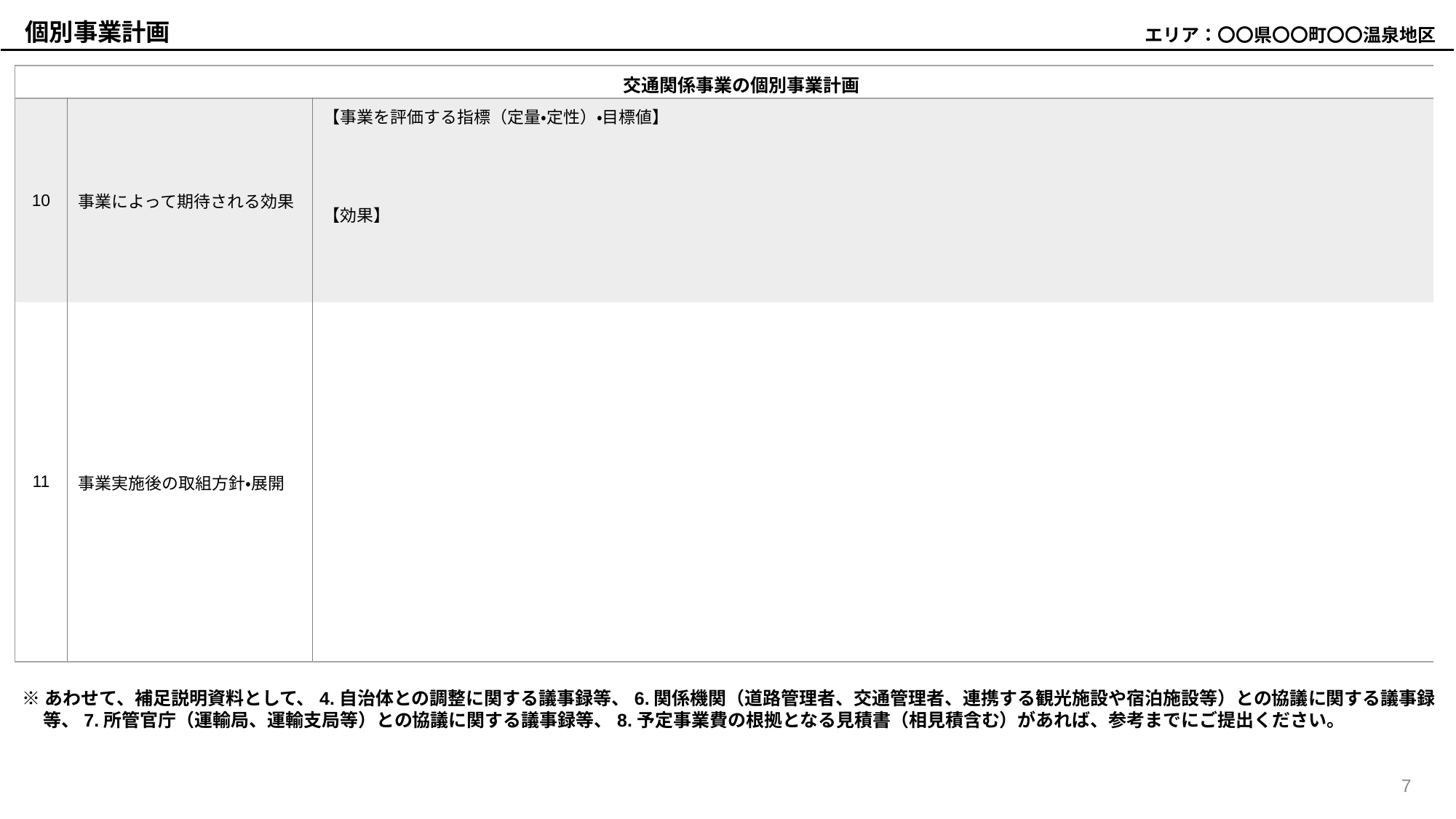

エリア：〇〇県〇〇町〇〇温泉地区
個別事業計画
|  | 交通関係事業の個別事業計画 |  |
| --- | --- | --- |
| 10 | 事業によって期待される効果 | 【事業を評価する指標（定量・定性）・目標値】 【効果】 |
| 11 | 事業実施後の取組方針・展開 |  |
※あわせて、補足説明資料として、4.自治体との調整に関する議事録等、6.関係機関（道路管理者、交通管理者、連携する観光施設や宿泊施設等）との協議に関する議事録等、7.所管官庁（運輸局、運輸支局等）との協議に関する議事録等、8.予定事業費の根拠となる見積書（相見積含む）があれば、参考までにご提出ください。
7